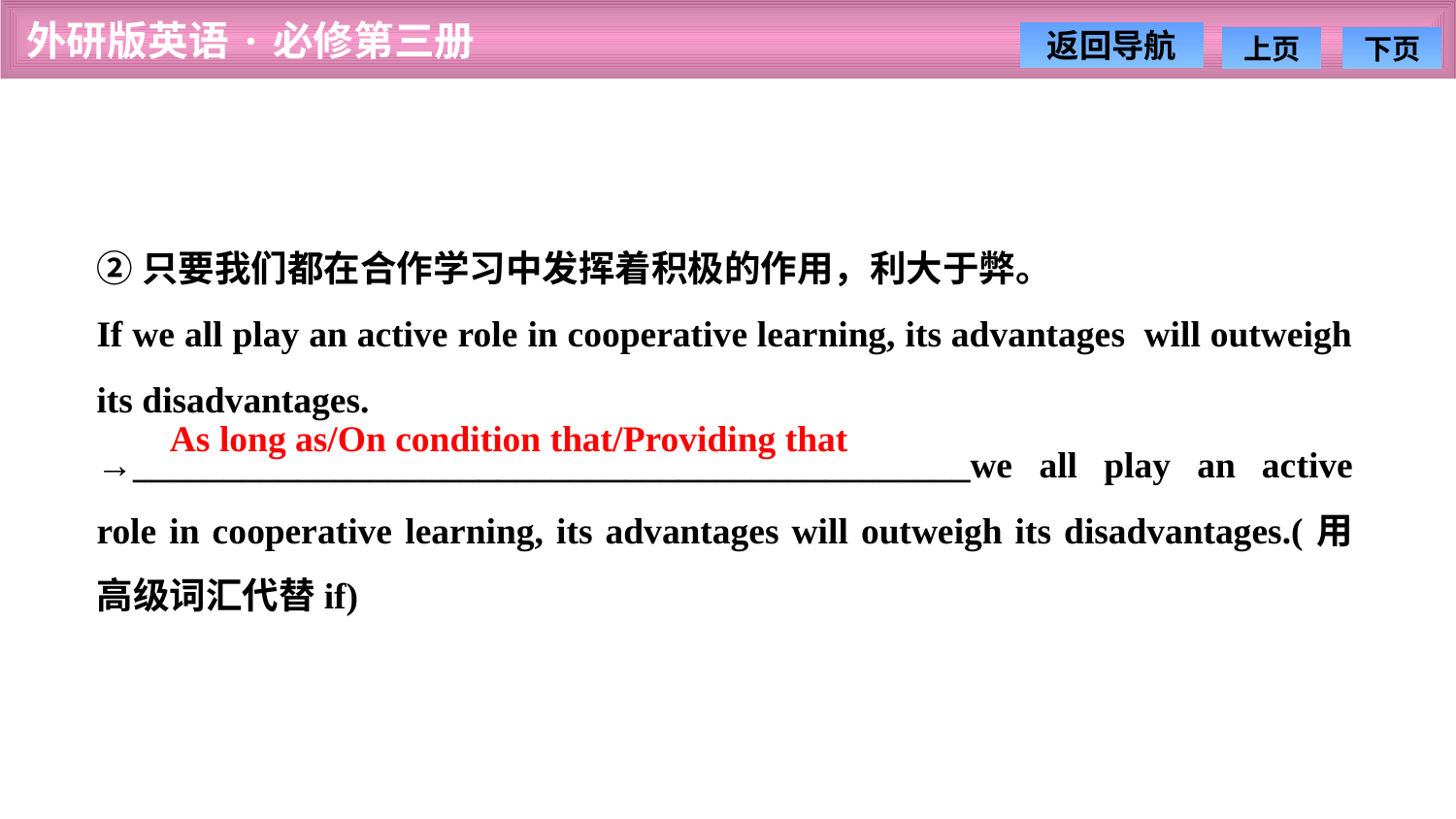

②只要我们都在合作学习中发挥着积极的作用，利大于弊。
If we all play an active role in cooperative learning, its advantages  will outweigh its disadvantages.
→______________________________________________we all play an active role in cooperative learning, its advantages will outweigh its disadvantages.(用高级词汇代替if)
As long as/On condition that/Providing that